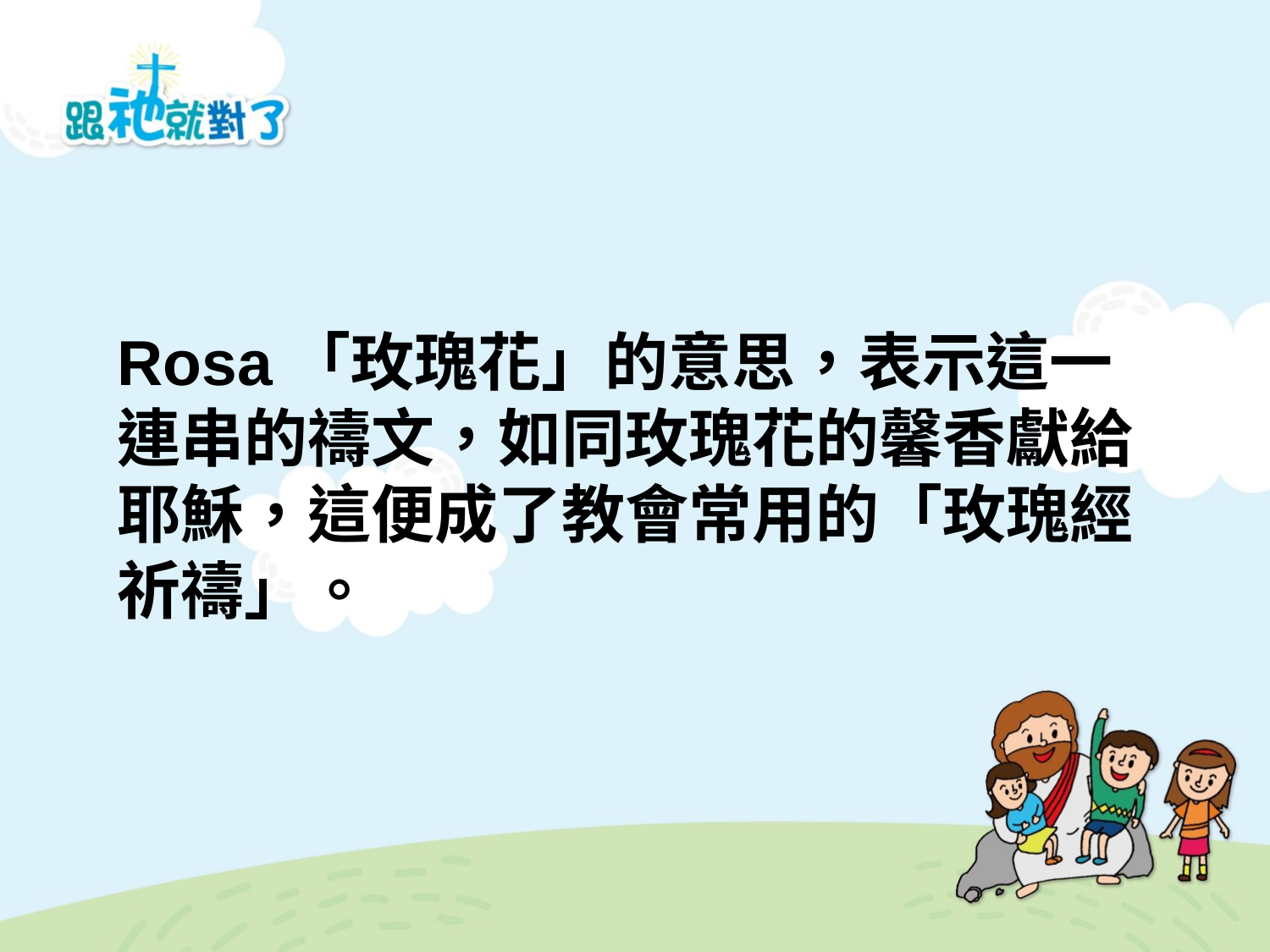

Rosa「玫瑰花」的意思，表示這一連串的禱文，如同玫瑰花的馨香獻給耶穌，這便成了教會常用的「玫瑰經祈禱」。